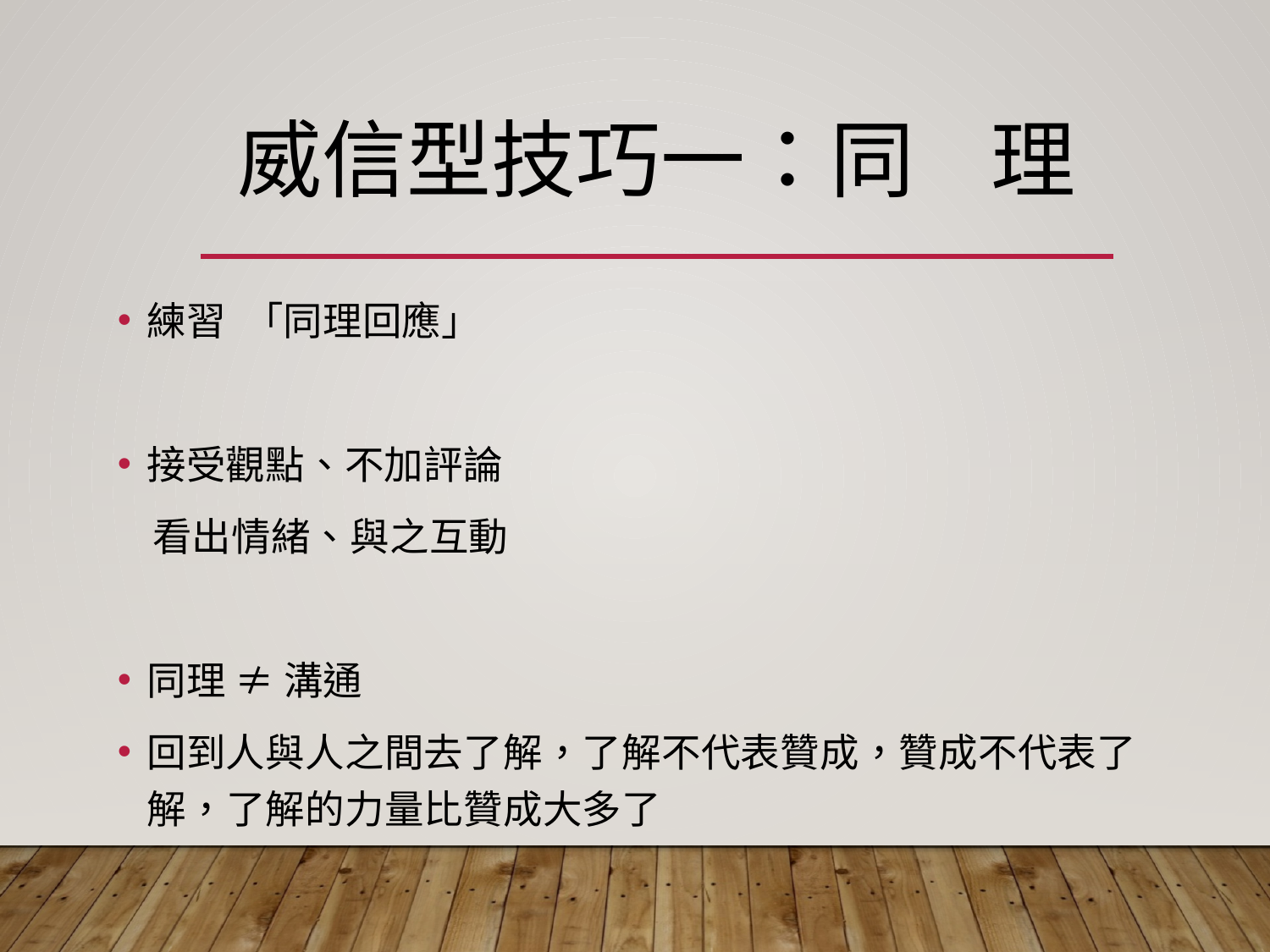

# 威信型技巧一：同    理
練習  「同理回應」

接受觀點、不加評論
   看出情緒、與之互動

同理 ≠ 溝通
回到人與人之間去了解，了解不代表贊成，贊成不代表了解，了解的力量比贊成大多了